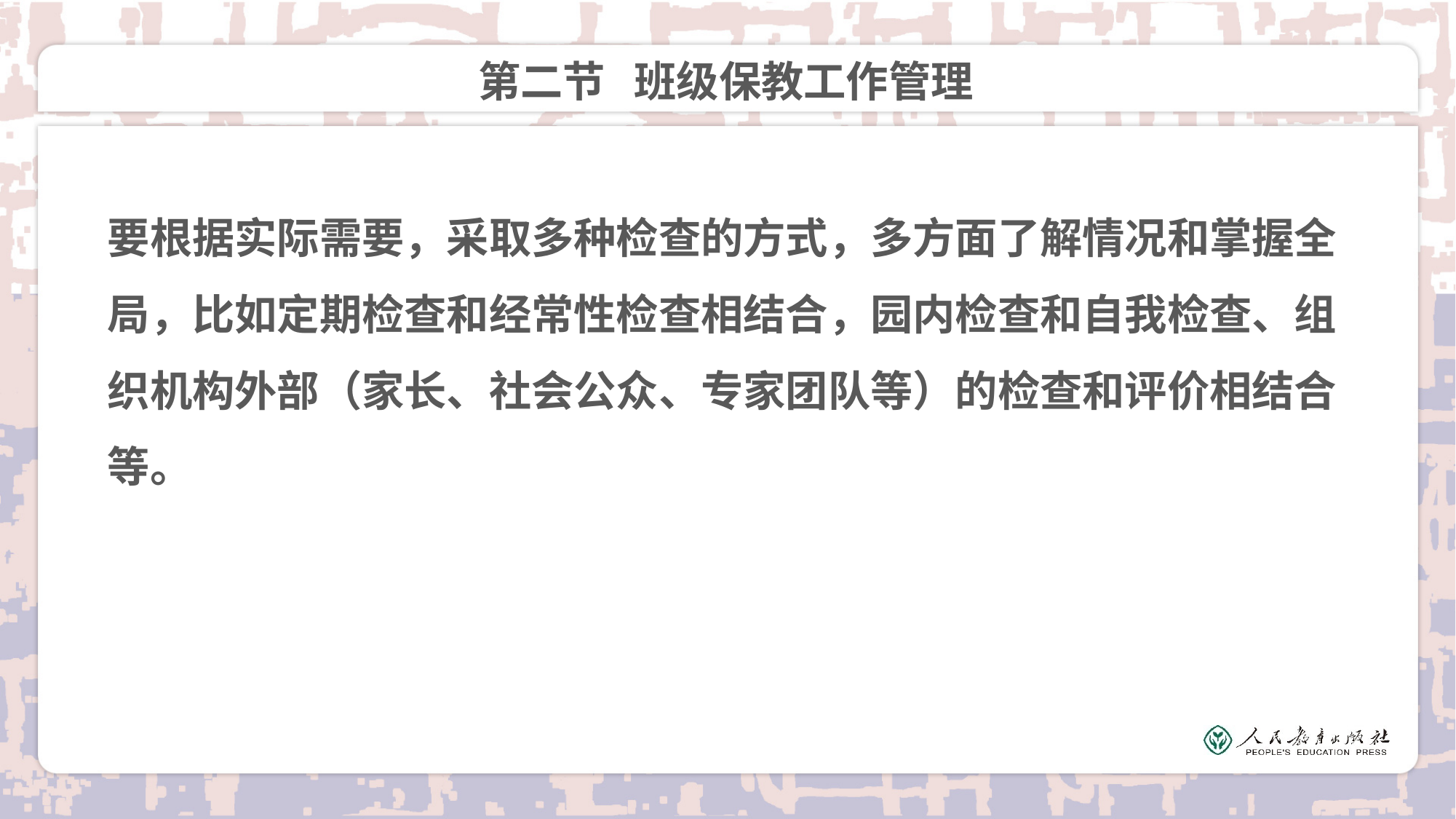

# 第二节   班级保教工作管理
要根据实际需要，采取多种检查的方式，多方面了解情况和掌握全局，比如定期检查和经常性检查相结合，园内检查和自我检查、组织机构外部（家长、社会公众、专家团队等）的检查和评价相结合等。